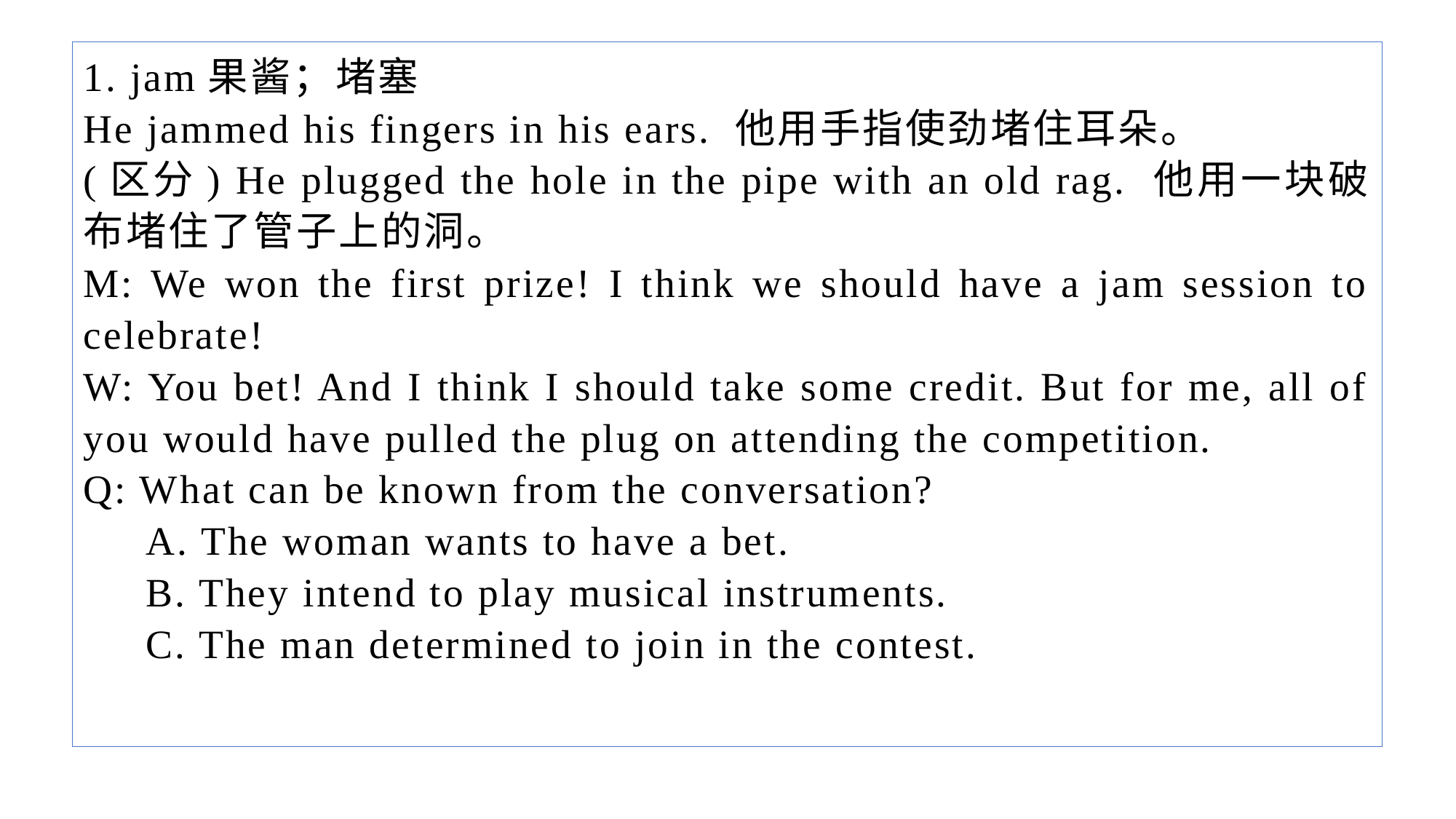

1. jam果酱；堵塞
He jammed his fingers in his ears. 他用手指使劲堵住耳朵。
(区分) He plugged the hole in the pipe with an old rag. 他用一块破布堵住了管子上的洞。
M: We won the first prize! I think we should have a jam session to celebrate!
W: You bet! And I think I should take some credit. But for me, all of you would have pulled the plug on attending the competition.
Q: What can be known from the conversation?
     A. The woman wants to have a bet.
     B. They intend to play musical instruments.
     C. The man determined to join in the contest.